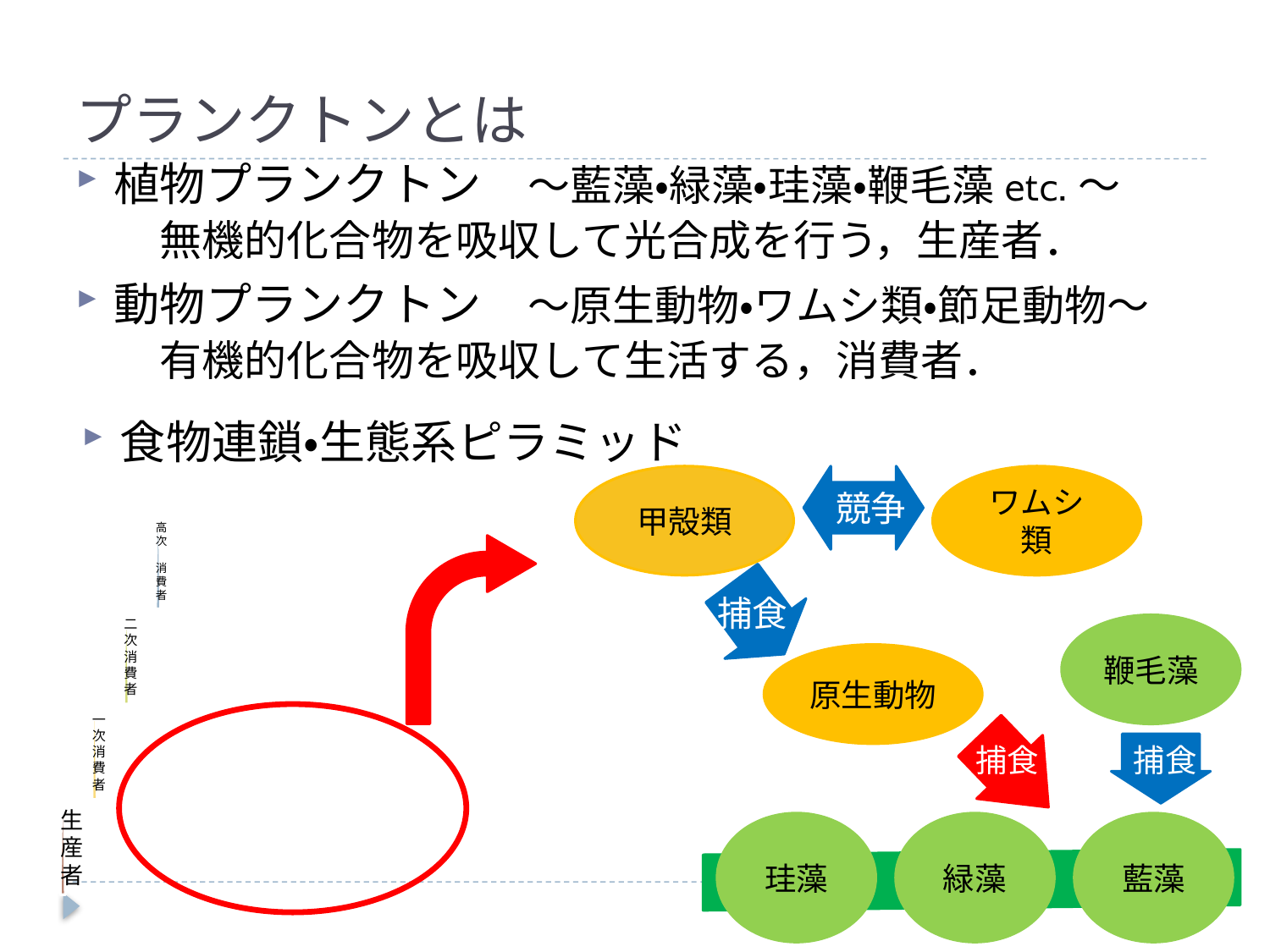

# プランクトンとは
植物プランクトン　～藍藻・緑藻・珪藻・鞭毛藻etc.～
　無機的化合物を吸収して光合成を行う，生産者．
動物プランクトン　～原生動物・ワムシ類・節足動物～
　有機的化合物を吸収して生活する，消費者．
食物連鎖・生態系ピラミッド
甲殻類

ワムシ類
競争
高次
消費者
一次消費者
生産者
二次消費者

捕食
鞭毛藻
原生動物

捕食
捕食
珪藻
緑藻
藍藻